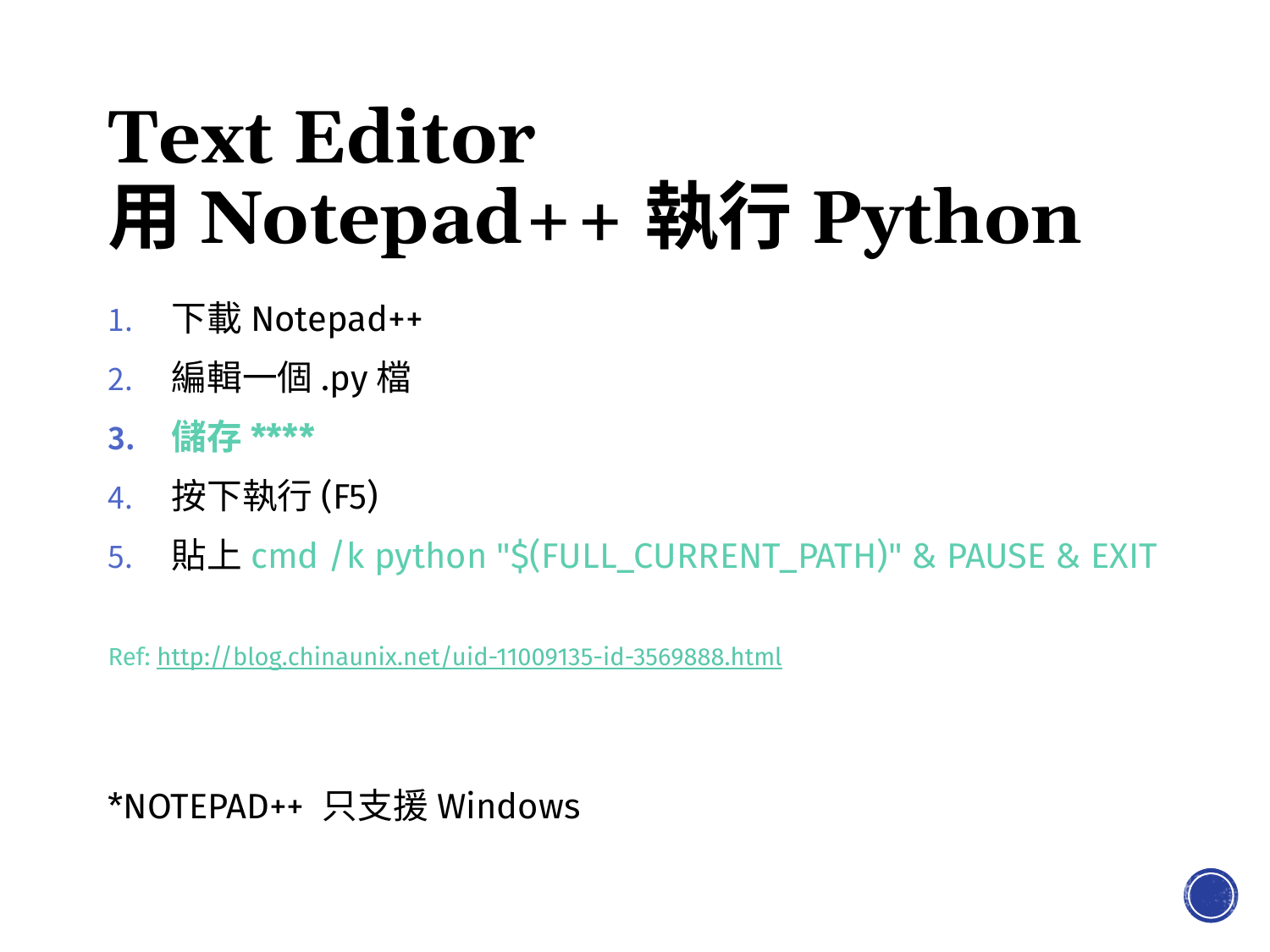

# Text Editor 用Notepad++執行Python
下載Notepad++
編輯一個.py檔
儲存****
按下執行(F5)
貼上cmd /k python "$(FULL_CURRENT_PATH)" & PAUSE & EXIT

Ref: http://blog.chinaunix.net/uid-11009135-id-3569888.html

*NOTEPAD++ 只支援Windows